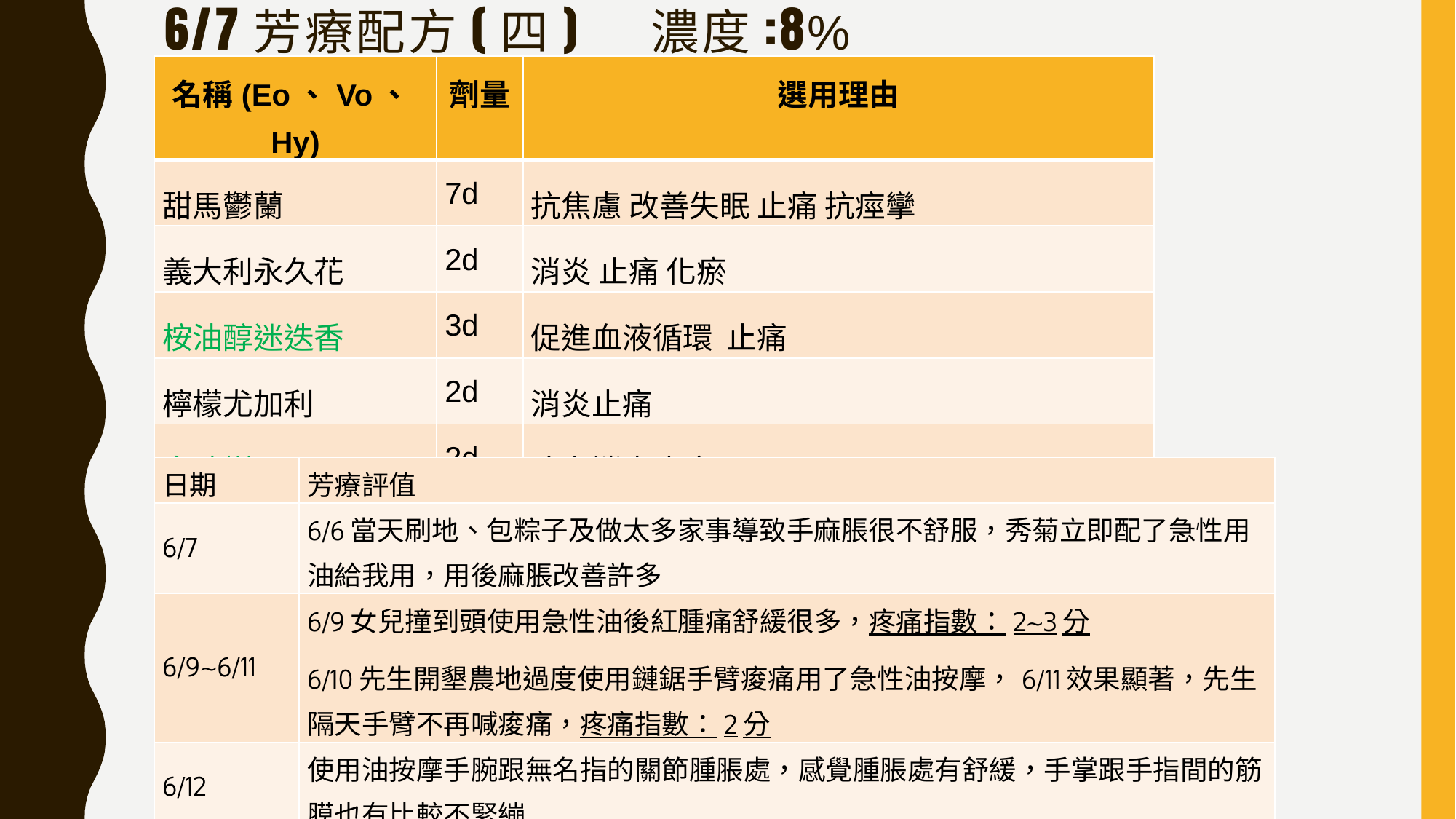

# 6/7芳療配方(四)    濃度:8%
| 名稱(Eo、Vo、Hy) | 劑量 | 選用理由 |
| --- | --- | --- |
| 甜馬鬱蘭 | 7d | 抗焦慮 改善失眠 止痛 抗痙攣 |
| 義大利永久花 | 2d | 消炎 止痛 化瘀 |
| 桉油醇迷迭香 | 3d | 促進血液循環 止痛 |
| 檸檬尤加利 | 2d | 消炎止痛 |
| 白珠樹 | 2d | 強力消炎止痛 |
| 聖約翰草浸泡油(Vo) | 3ml | 消炎止痛 促循環 |
| 荷荷巴油(Vo) | 7ml | 好吸收 不易變質 |
| 日期 | 芳療評值 |
| --- | --- |
| 6/7 | 6/6當天刷地、包粽子及做太多家事導致手麻脹很不舒服，秀菊立即配了急性用油給我用，用後麻脹改善許多 |
| 6/9~6/11 | 6/9女兒撞到頭使用急性油後紅腫痛舒緩很多，疼痛指數：2~3分 6/10先生開墾農地過度使用鏈鋸手臂痠痛用了急性油按摩，6/11效果顯著，先生隔天手臂不再喊痠痛，疼痛指數：2分 |
| 6/12 | 使用油按摩手腕跟無名指的關節腫脹處，感覺腫脹處有舒緩，手掌跟手指間的筋膜也有比較不緊繃 |
| 6/14 | 肩頸的痠痛頻率隨著用油改善許多 |